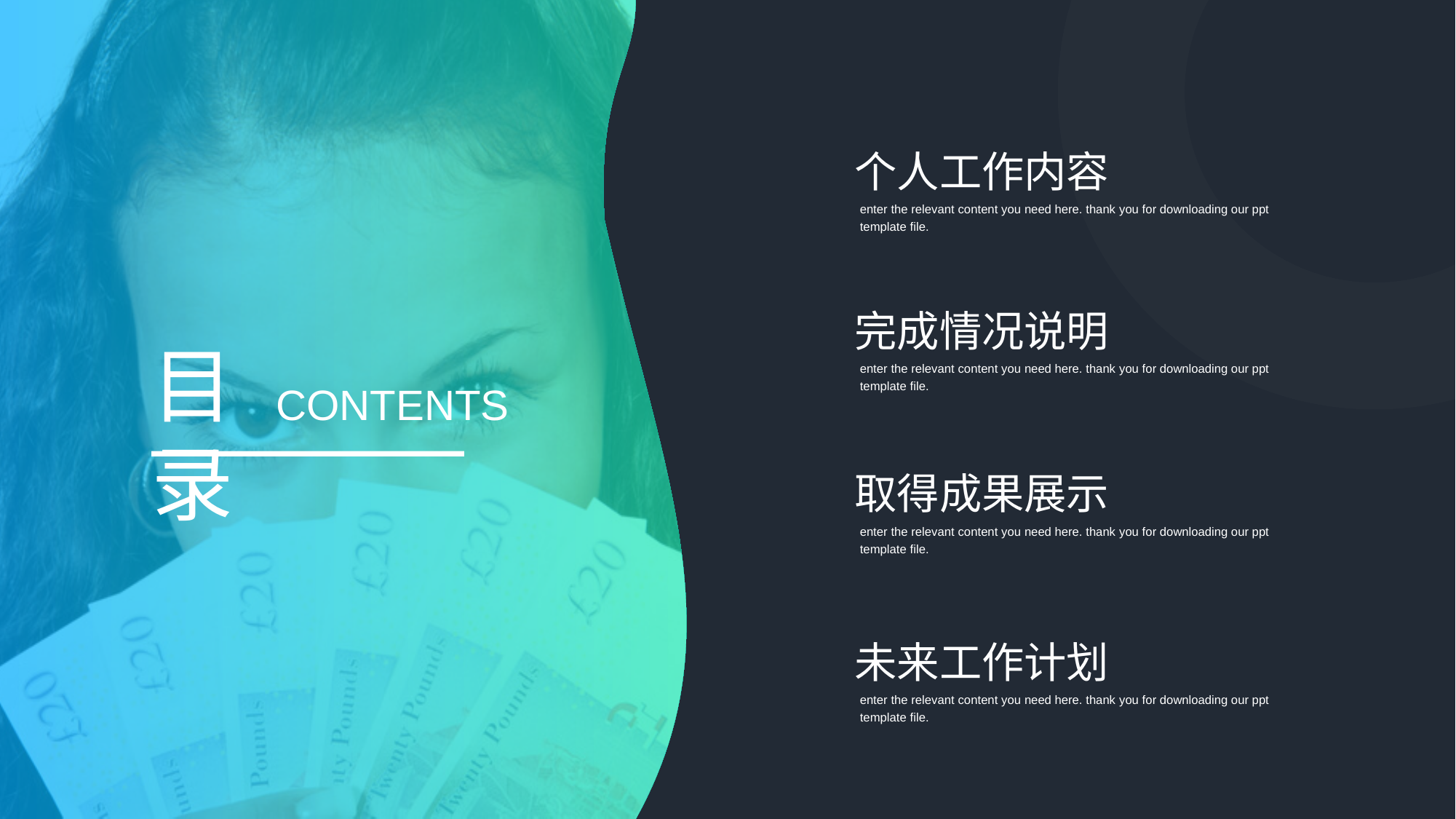

个人工作内容
enter the relevant content you need here. thank you for downloading our ppt template file.
完成情况说明
enter the relevant content you need here. thank you for downloading our ppt template file.
取得成果展示
enter the relevant content you need here. thank you for downloading our ppt template file.
未来工作计划
enter the relevant content you need here. thank you for downloading our ppt template file.
目录
CONTENTS